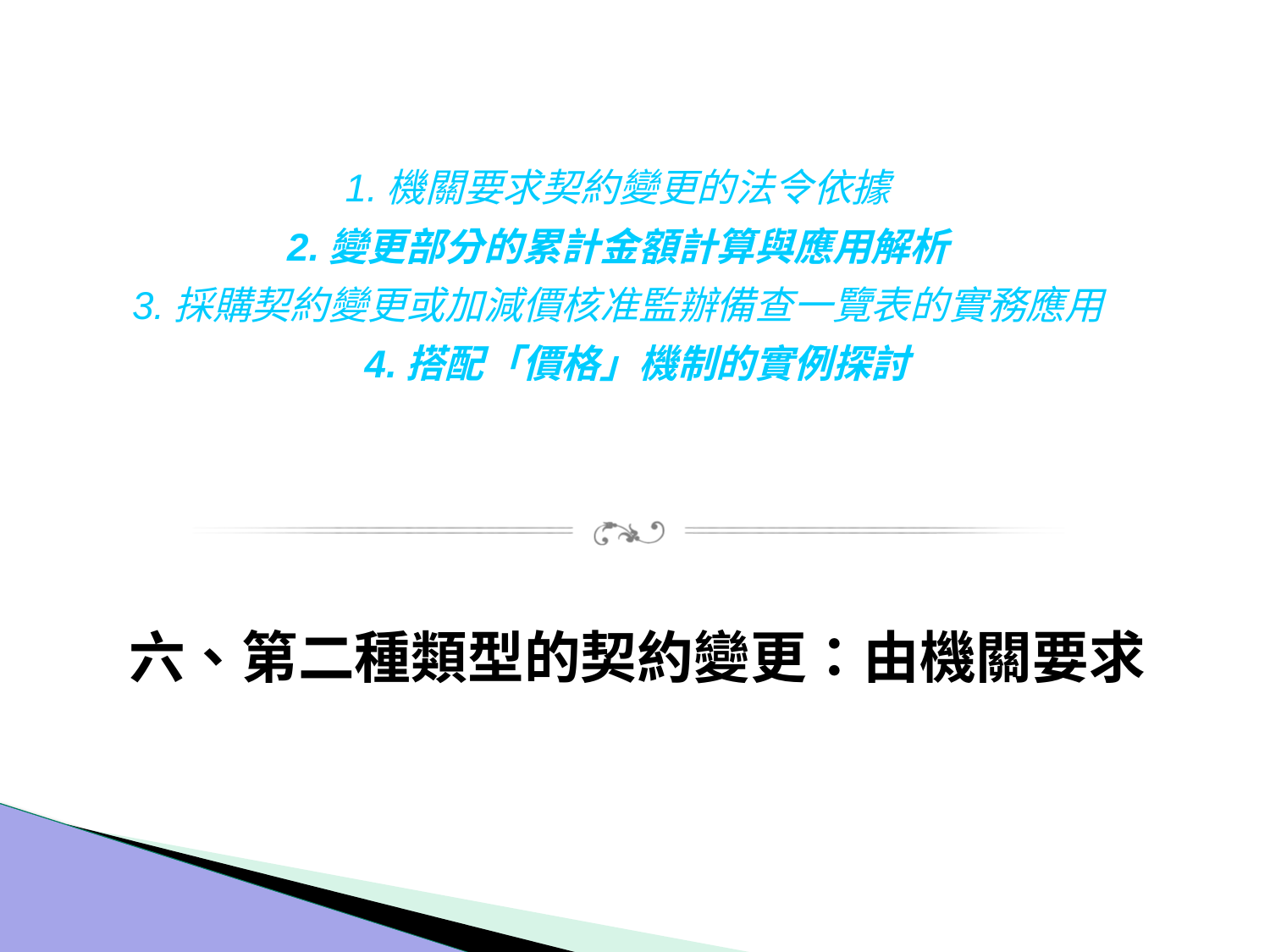

1.機關要求契約變更的法令依據
2.變更部分的累計金額計算與應用解析
3.採購契約變更或加減價核准監辦備查一覽表的實務應用
4.搭配「價格」機制的實例探討
# 六、第二種類型的契約變更：由機關要求